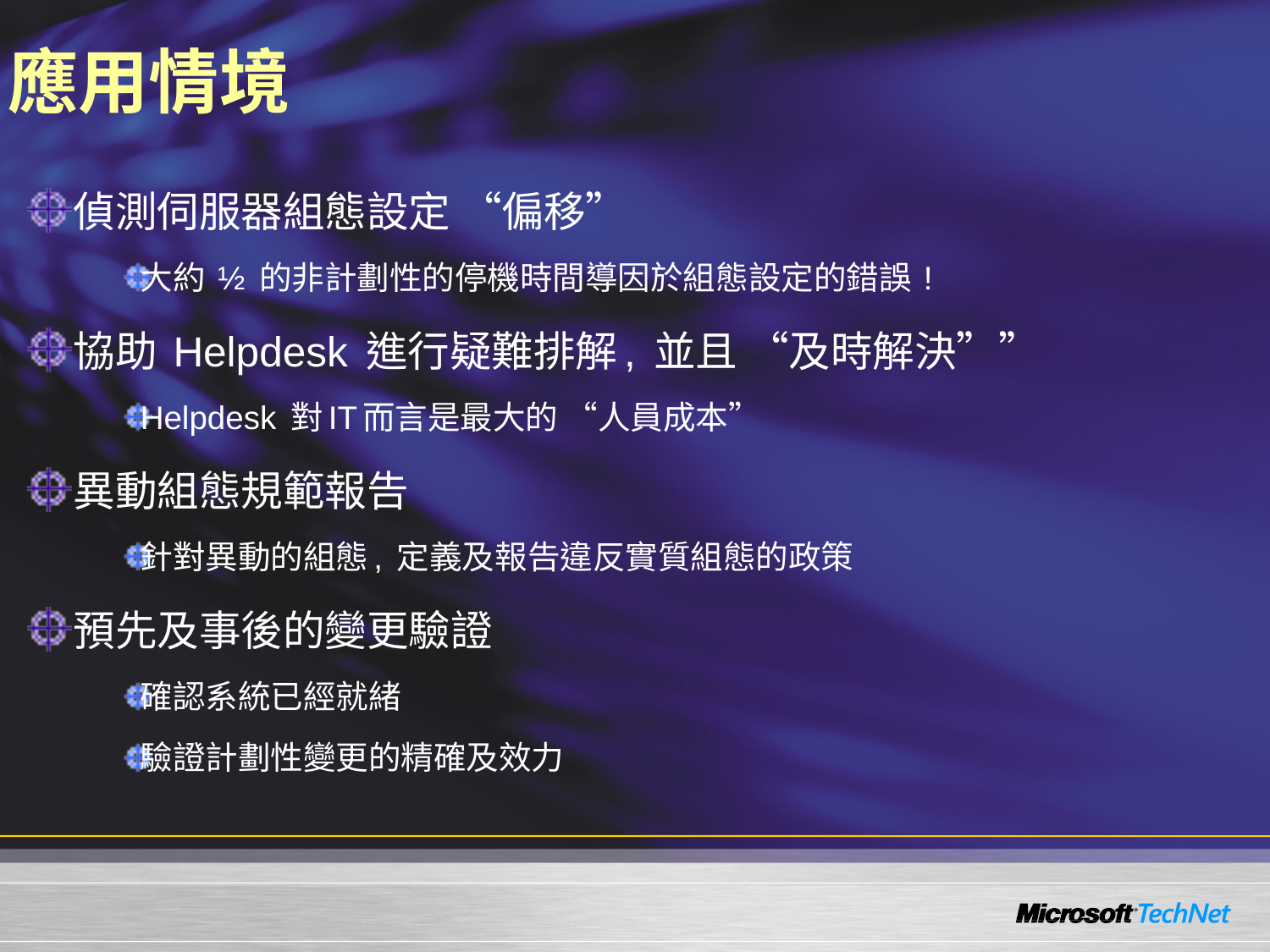

# 應用情境
偵測伺服器組態設定 “偏移”
大約 ½ 的非計劃性的停機時間導因於組態設定的錯誤 !
協助 Helpdesk 進行疑難排解, 並且 “及時解決””
Helpdesk 對IT而言是最大的 “人員成本”
異動組態規範報告
針對異動的組態, 定義及報告違反實質組態的政策
預先及事後的變更驗證
確認系統已經就緒
驗證計劃性變更的精確及效力